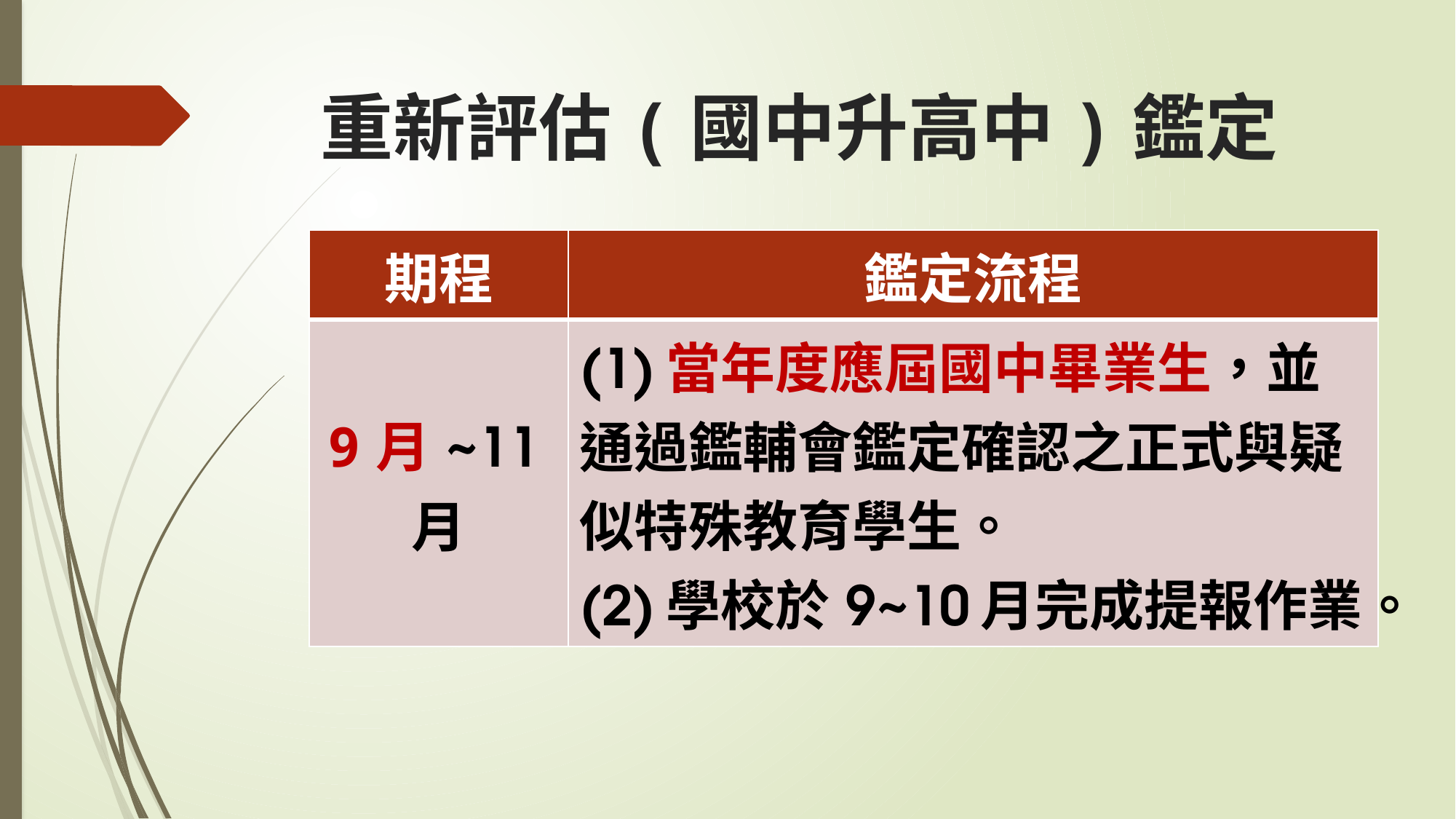

# 重新評估(國中升高中)鑑定
| 期程 | 鑑定流程 |
| --- | --- |
| 9月~11月 | (1)當年度應屆國中畢業生，並通過鑑輔會鑑定確認之正式與疑似特殊教育學生。 (2)學校於9~10月完成提報作業。 |